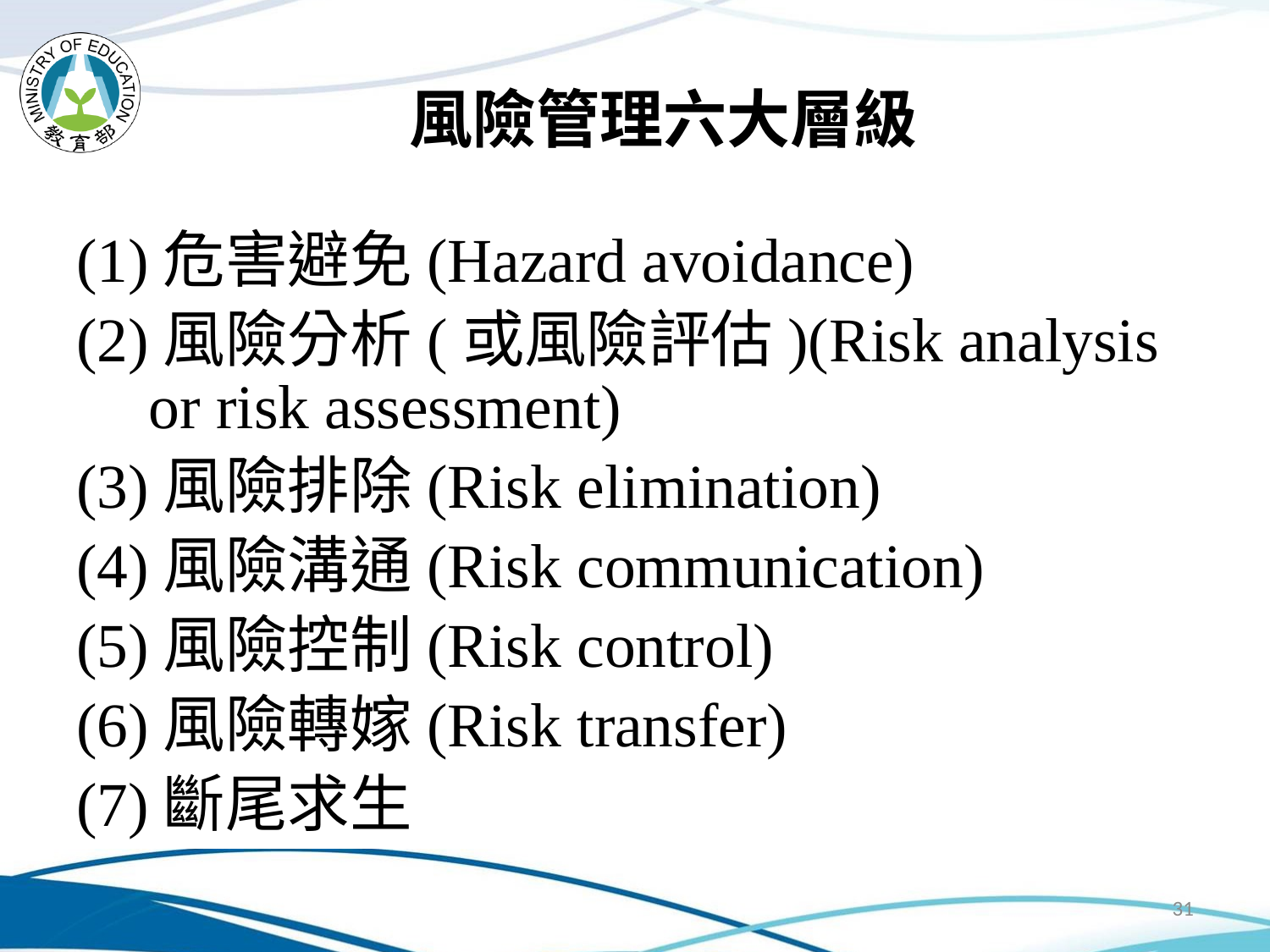

# 風險管理六大層級
(1)危害避免(Hazard avoidance)
(2)風險分析(或風險評估)(Risk analysis or risk assessment)
(3)風險排除(Risk elimination)
(4)風險溝通(Risk communication)
(5)風險控制(Risk control)
(6)風險轉嫁(Risk transfer)
(7)斷尾求生
31